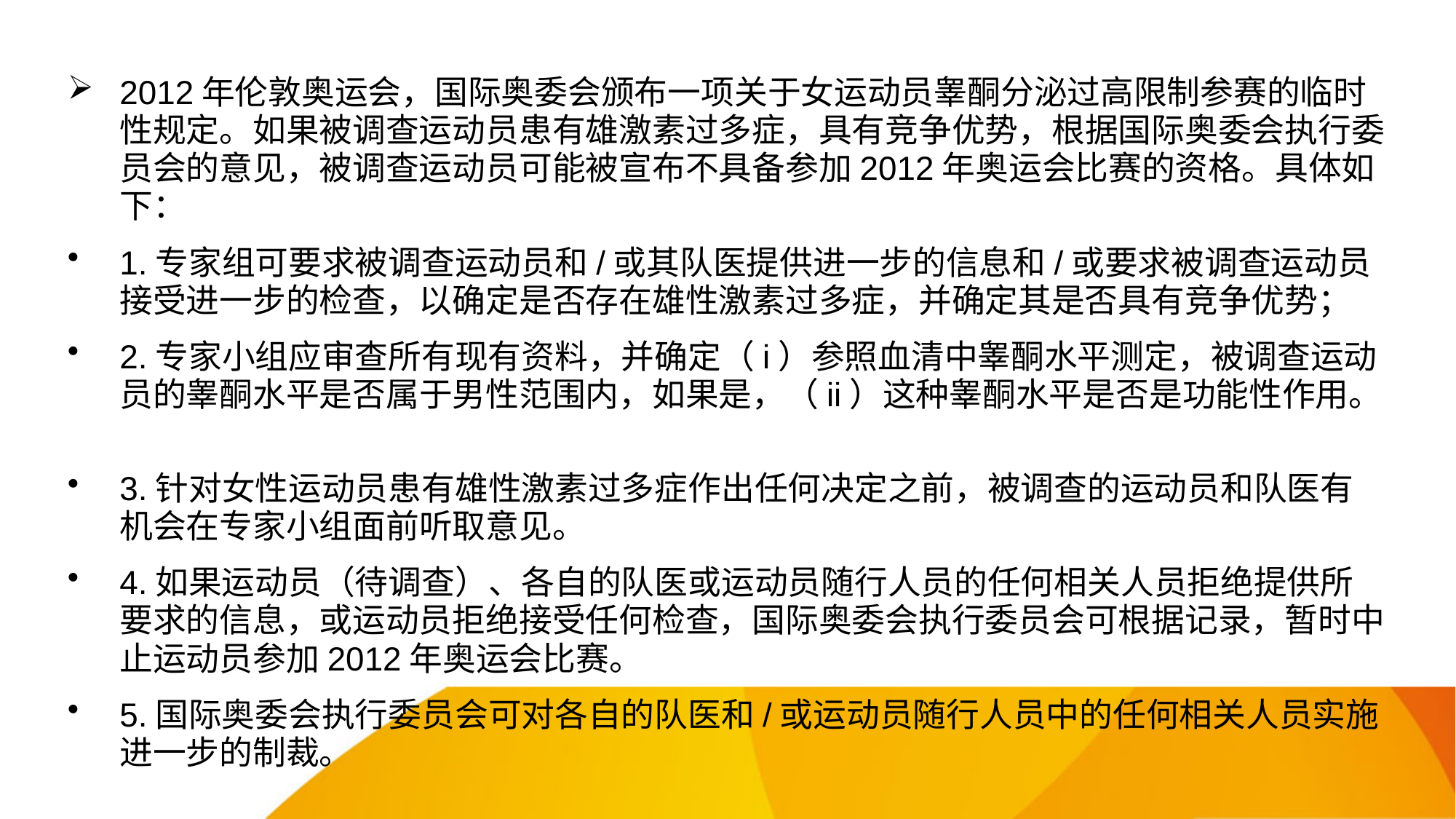

2012年伦敦奥运会，国际奥委会颁布一项关于女运动员睾酮分泌过高限制参赛的临时性规定。如果被调查运动员患有雄激素过多症，具有竞争优势，根据国际奥委会执行委员会的意见，被调查运动员可能被宣布不具备参加2012年奥运会比赛的资格。具体如下：
1.专家组可要求被调查运动员和/或其队医提供进一步的信息和/或要求被调查运动员接受进一步的检查，以确定是否存在雄性激素过多症，并确定其是否具有竞争优势；
2.专家小组应审查所有现有资料，并确定（i）参照血清中睾酮水平测定，被调查运动员的睾酮水平是否属于男性范围内，如果是，（ii）这种睾酮水平是否是功能性作用。
3.针对女性运动员患有雄性激素过多症作出任何决定之前，被调查的运动员和队医有机会在专家小组面前听取意见。
4.如果运动员（待调查）、各自的队医或运动员随行人员的任何相关人员拒绝提供所要求的信息，或运动员拒绝接受任何检查，国际奥委会执行委员会可根据记录，暂时中止运动员参加2012年奥运会比赛。
5.国际奥委会执行委员会可对各自的队医和/或运动员随行人员中的任何相关人员实施进一步的制裁。